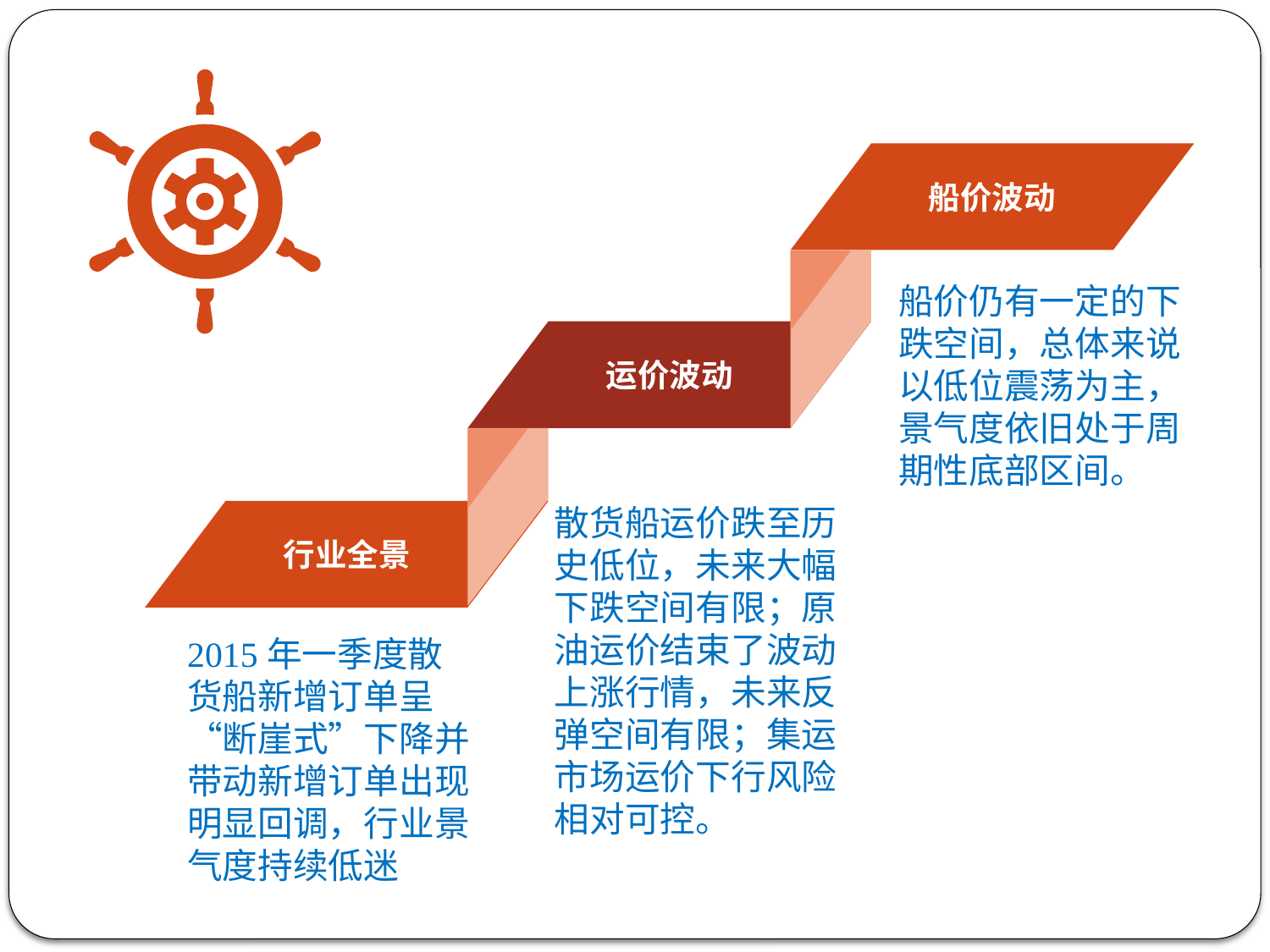

船价波动

船价仍有一定的下跌空间，总体来说以低位震荡为主，景气度依旧处于周期性底部区间。
运价波动

散货船运价跌至历史低位，未来大幅下跌空间有限；原油运价结束了波动上涨行情，未来反弹空间有限；集运市场运价下行风险相对可控。
行业全景
2015年一季度散货船新增订单呈“断崖式”下降并带动新增订单出现明显回调，行业景气度持续低迷